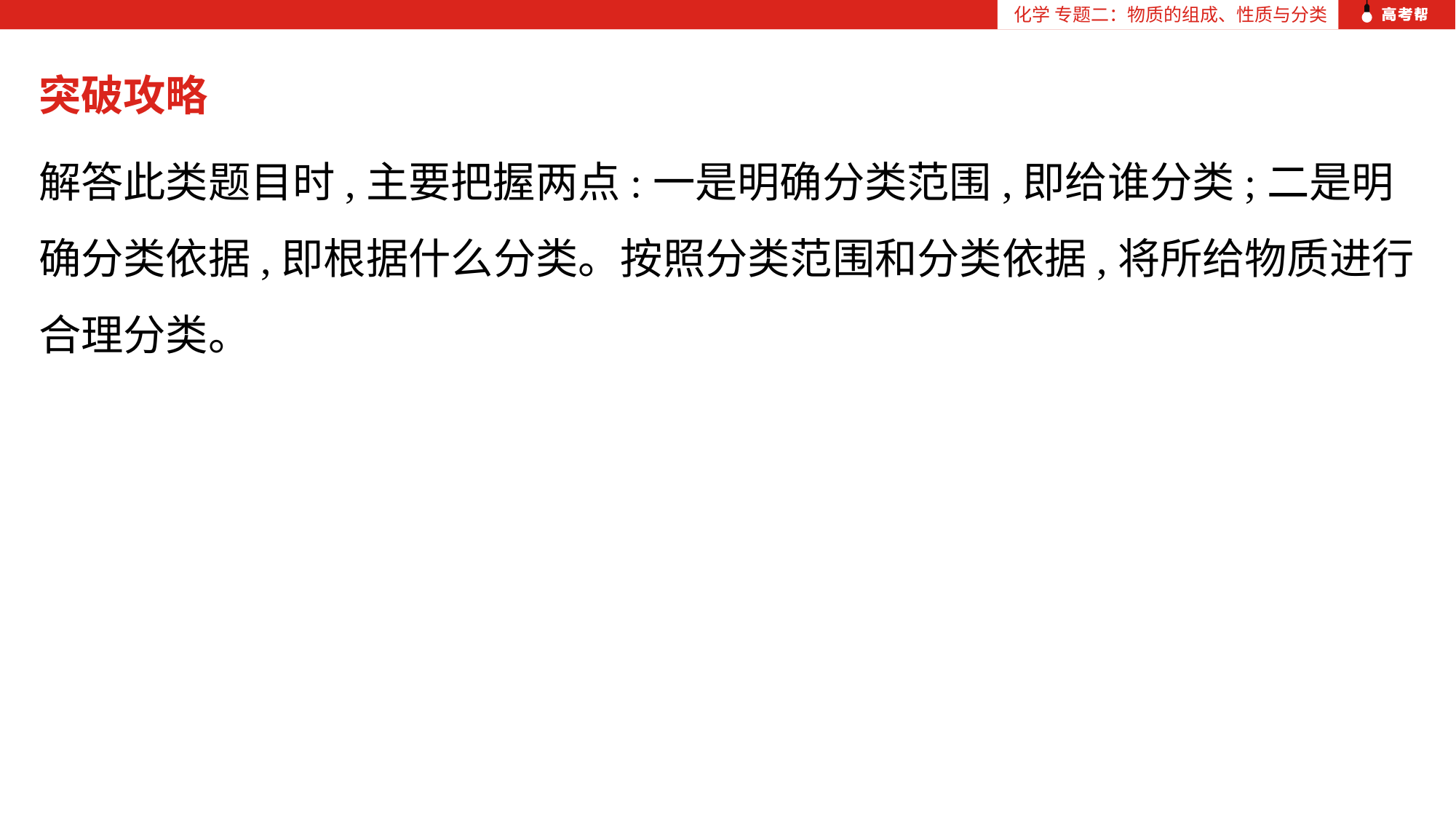

化学 专题二：物质的组成、性质与分类

突破攻略
解答此类题目时,主要把握两点:一是明确分类范围,即给谁分类;二是明确分类依据,即根据什么分类。按照分类范围和分类依据,将所给物质进行合理分类。